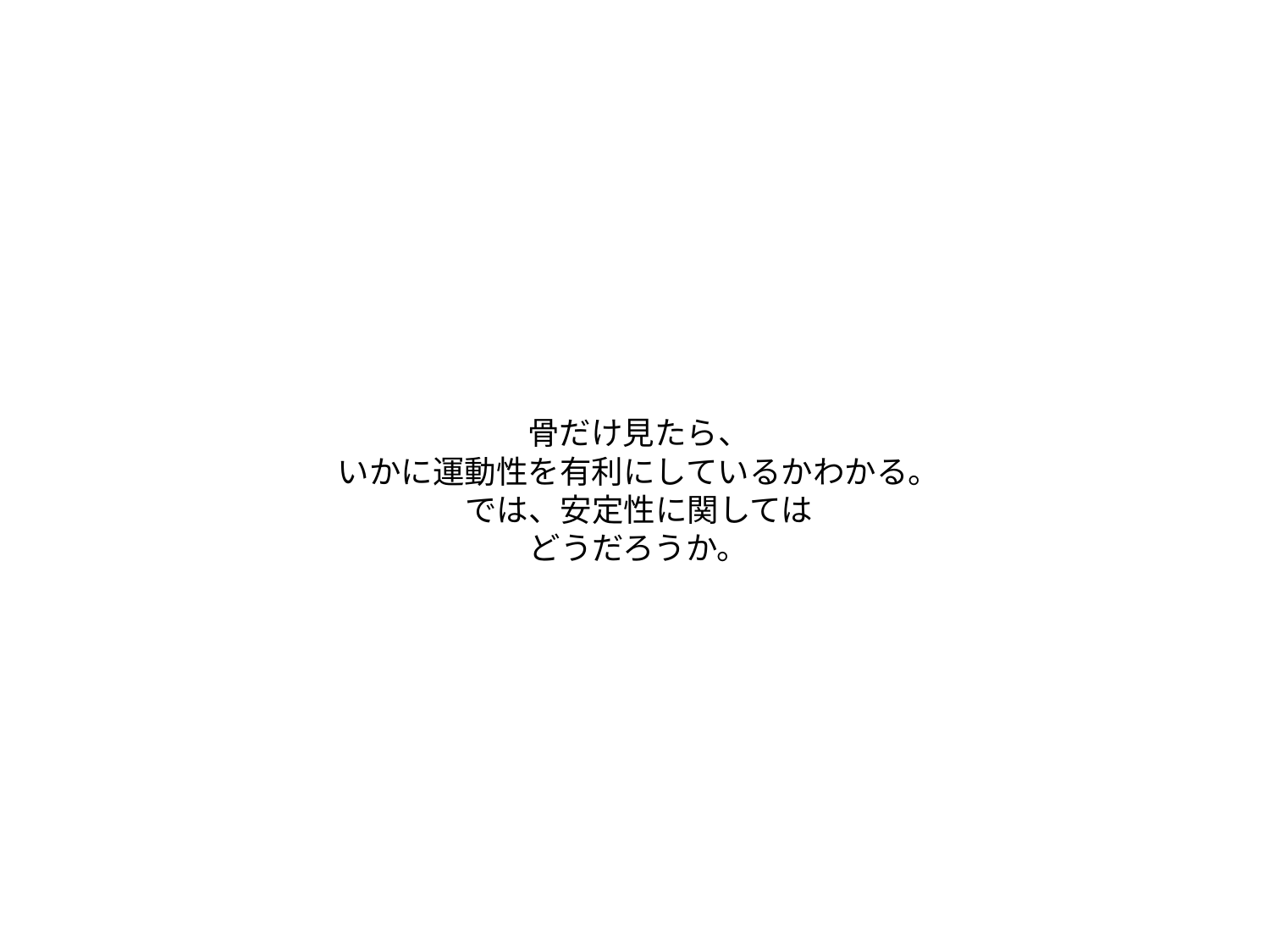

# 骨だけ見たら、 いかに運動性を有利にしているかわかる。 では、安定性に関しては どうだろうか。